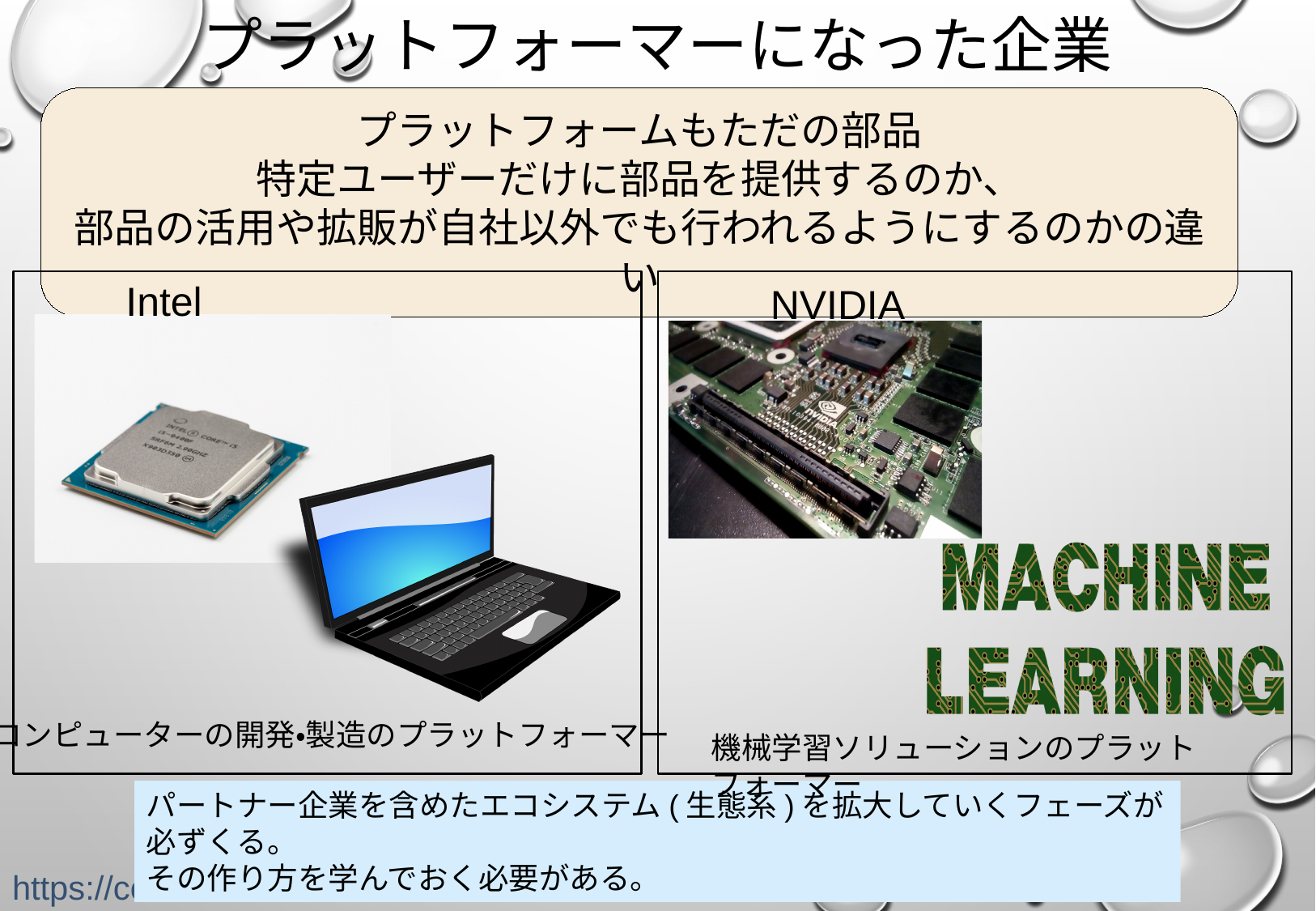

# プラットフォーマーになった企業
プラットフォームもただの部品
特定ユーザーだけに部品を提供するのか、
部品の活用や拡販が自社以外でも行われるようにするのかの違い
Intel

NVIDIA

コンピューターの開発・製造のプラットフォーマー
機械学習ソリューションのプラットフォーマー
パートナー企業を含めたエコシステム(生態系)を拡大していくフェーズが必ずくる。
その作り方を学んでおく必要がある。
https://coredou.com/